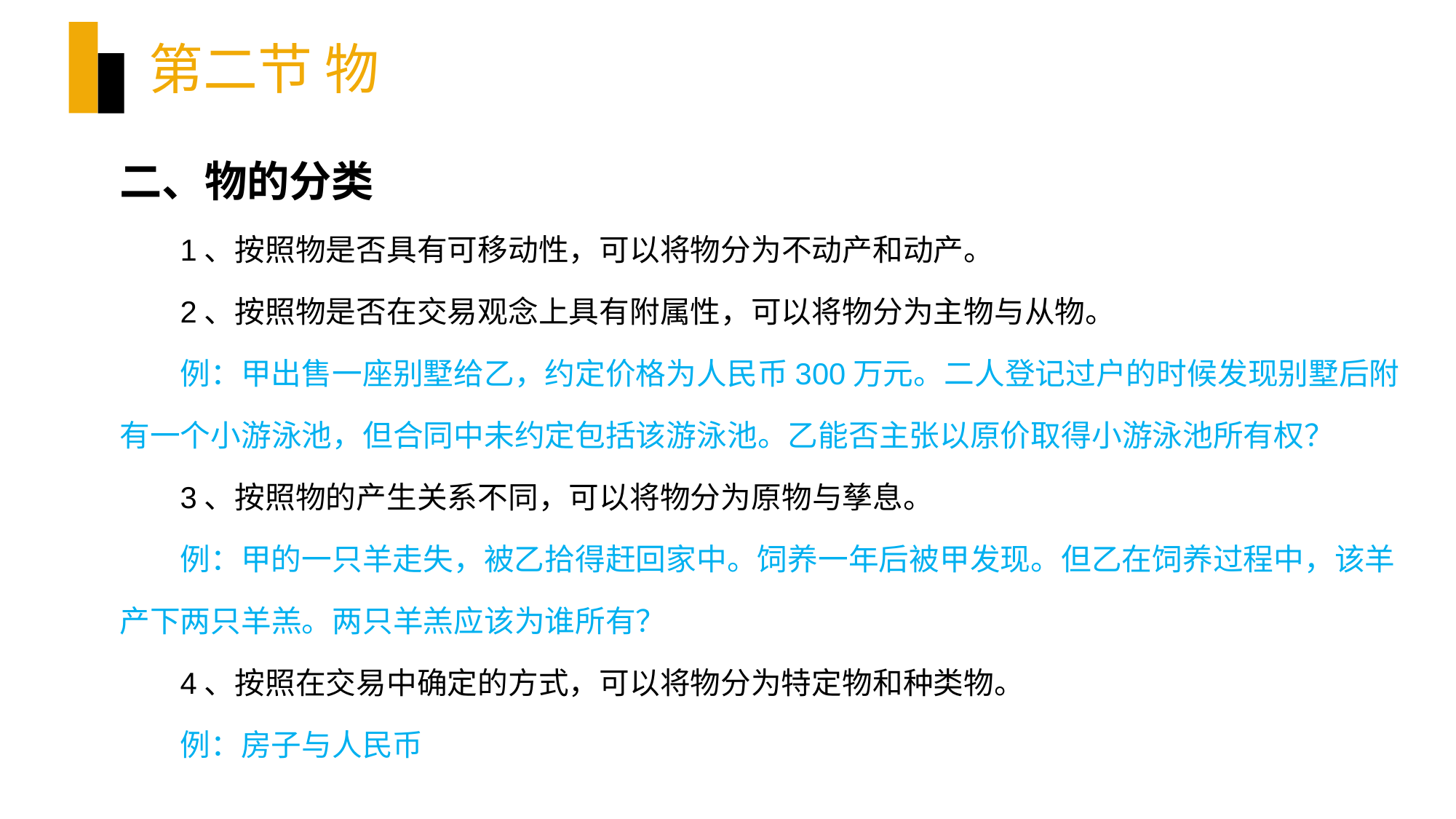

# 第二节 物
二、物的分类
1、按照物是否具有可移动性，可以将物分为不动产和动产。
2、按照物是否在交易观念上具有附属性，可以将物分为主物与从物。
例：甲出售一座别墅给乙，约定价格为人民币300万元。二人登记过户的时候发现别墅后附有一个小游泳池，但合同中未约定包括该游泳池。乙能否主张以原价取得小游泳池所有权？
3、按照物的产生关系不同，可以将物分为原物与孳息。
例：甲的一只羊走失，被乙拾得赶回家中。饲养一年后被甲发现。但乙在饲养过程中，该羊产下两只羊羔。两只羊羔应该为谁所有？
4、按照在交易中确定的方式，可以将物分为特定物和种类物。
例：房子与人民币